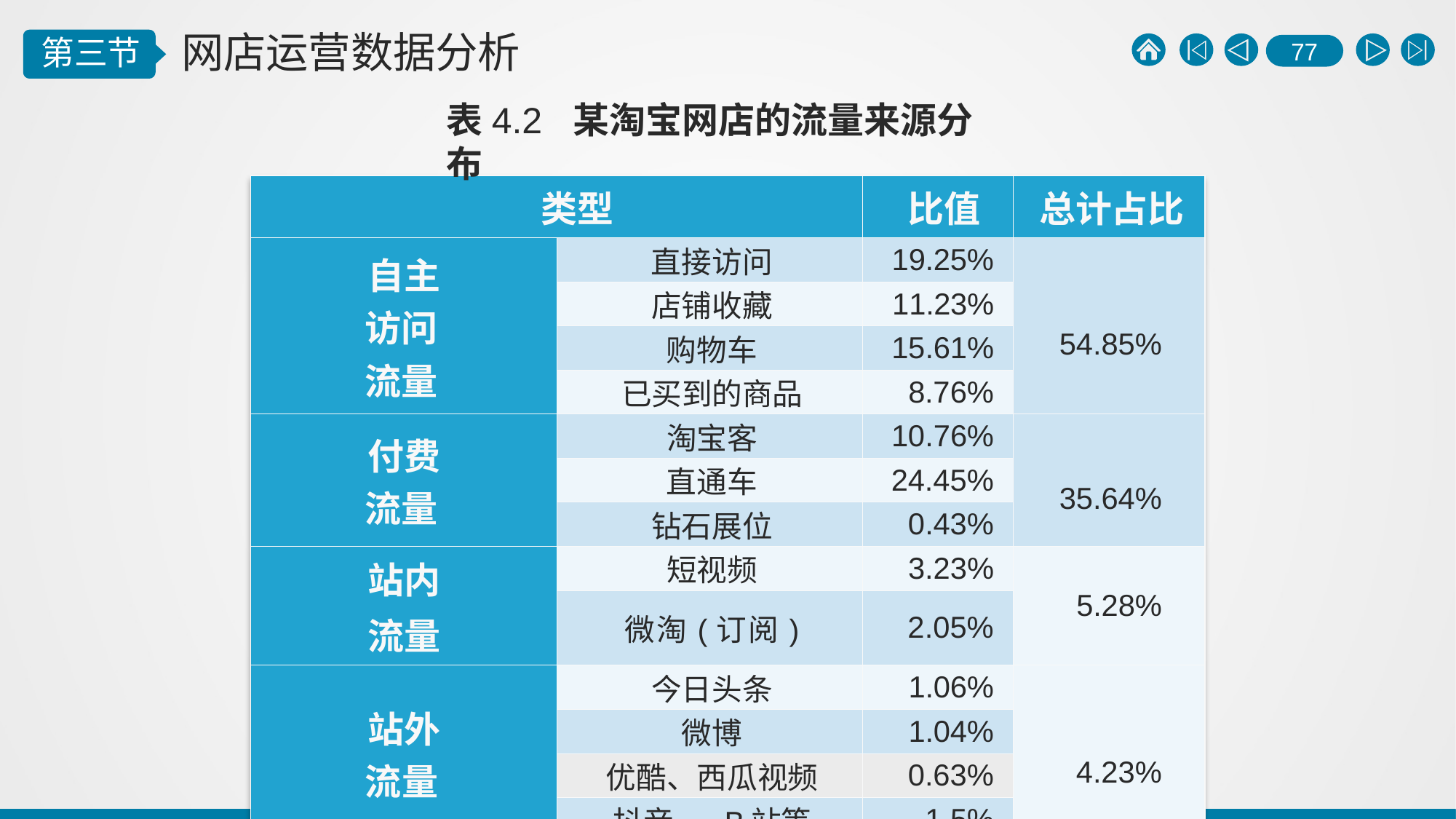

表4.2 某淘宝网店的流量来源分布
| 类型 |  | 比值 | 总计占比 |
| --- | --- | --- | --- |
| 自主 访问 流量 | 直接访问 | 19.25% | 54.85% |
|  | 店铺收藏 | 11.23% |  |
|  | 购物车 | 15.61% |  |
|  | 已买到的商品 | 8.76% |  |
| 付费 流量 | 淘宝客 | 10.76% | 35.64% |
|  | 直通车 | 24.45% |  |
|  | 钻石展位 | 0.43% |  |
| 站内 流量 | 短视频 | 3.23% | 5.28% |
|  | 微淘(订阅) | 2.05% |  |
| 站外 流量 | 今日头条 | 1.06% | 4.23% |
|  | 微博 | 1.04% |  |
|  | 优酷、西瓜视频 | 0.63% |  |
|  | 抖音、 B站等 | 1.5% |  |